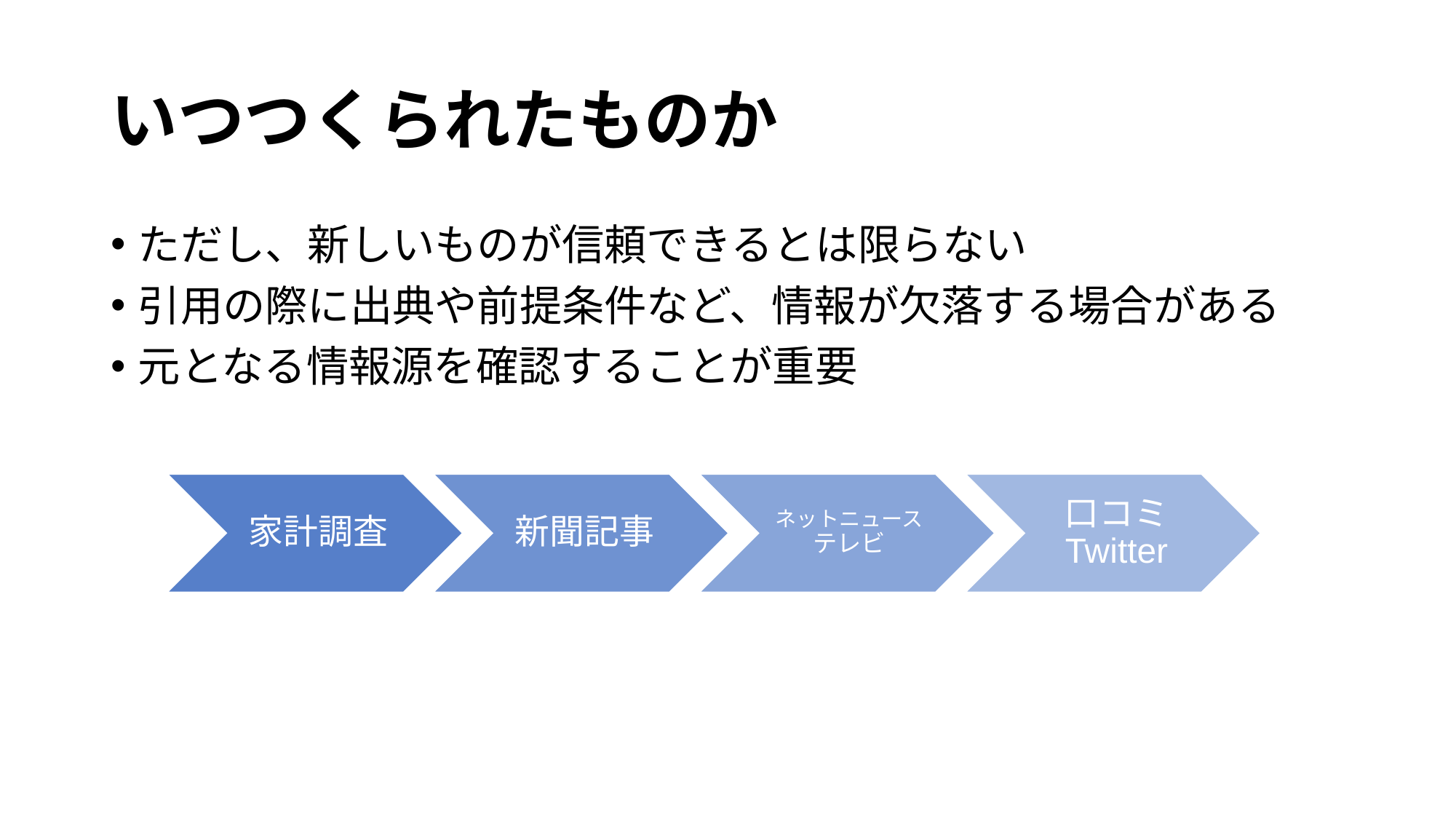

# いつつくられたものか
ただし、新しいものが信頼できるとは限らない
引用の際に出典や前提条件など、情報が欠落する場合がある
元となる情報源を確認することが重要
家計調査
新聞記事
ネットニュース
テレビ
口コミ
Twitter